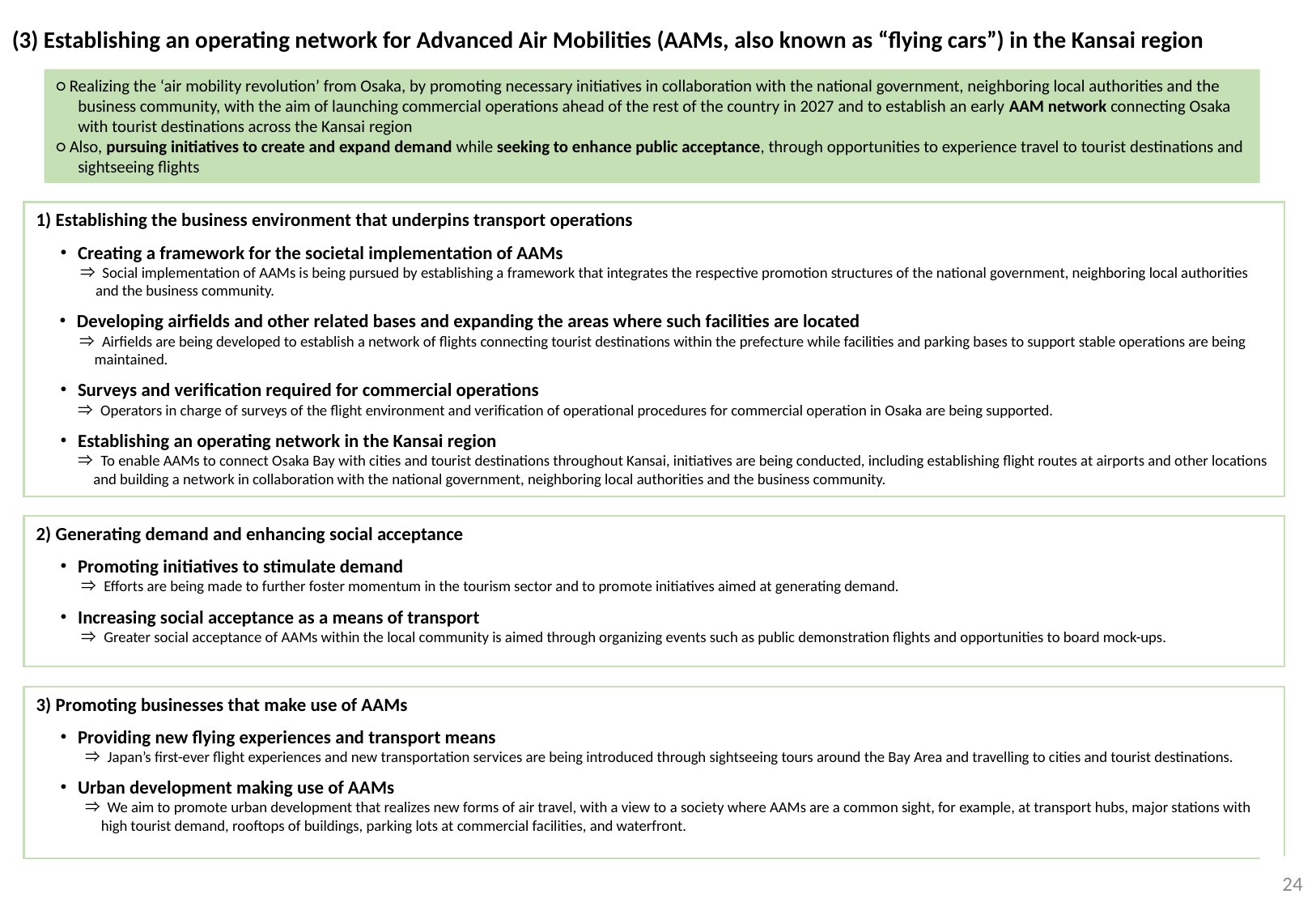

(3) Establishing an operating network for Advanced Air Mobilities (AAMs, also known as “flying cars”) in the Kansai region
○ Realizing the ‘air mobility revolution’ from Osaka, by promoting necessary initiatives in collaboration with the national government, neighboring local authorities and the business community, with the aim of launching commercial operations ahead of the rest of the country in 2027 and to establish an early AAM network connecting Osaka with tourist destinations across the Kansai region
○ Also, pursuing initiatives to create and expand demand while seeking to enhance public acceptance, through opportunities to experience travel to tourist destinations and sightseeing flights
1) Establishing the business environment that underpins transport operations
　・Creating a framework for the societal implementation of AAMs
　　    ⇒ Social implementation of AAMs is being pursued by establishing a framework that integrates the respective promotion structures of the national government, neighboring local authorities and the business community.
　・Developing airfields and other related bases and expanding the areas where such facilities are located
　　　 ⇒ Airfields are being developed to establish a network of flights connecting tourist destinations within the prefecture while facilities and parking bases to support stable operations are being maintained.
　・Surveys and verification required for commercial operations
　　　⇒ Operators in charge of surveys of the flight environment and verification of operational procedures for commercial operation in Osaka are being supported.
　・Establishing an operating network in the Kansai region
　　    ⇒ To enable AAMs to connect Osaka Bay with cities and tourist destinations throughout Kansai, initiatives are being conducted, including establishing flight routes at airports and other locations and building a network in collaboration with the national government, neighboring local authorities and the business community.
2) Generating demand and enhancing social acceptance
　・Promoting initiatives to stimulate demand
　　　⇒ Efforts are being made to further foster momentum in the tourism sector and to promote initiatives aimed at generating demand.
　・Increasing social acceptance as a means of transport
　　　⇒ Greater social acceptance of AAMs within the local community is aimed through organizing events such as public demonstration flights and opportunities to board mock-ups.

3) Promoting businesses that make use of AAMs
　・Providing new flying experiences and transport means
　　　 ⇒ Japan’s first-ever flight experiences and new transportation services are being introduced through sightseeing tours around the Bay Area and travelling to cities and tourist destinations.
　・Urban development making use of AAMs
　　　 ⇒ We aim to promote urban development that realizes new forms of air travel, with a view to a society where AAMs are a common sight, for example, at transport hubs, major stations with high tourist demand, rooftops of buildings, parking lots at commercial facilities, and waterfront.
24